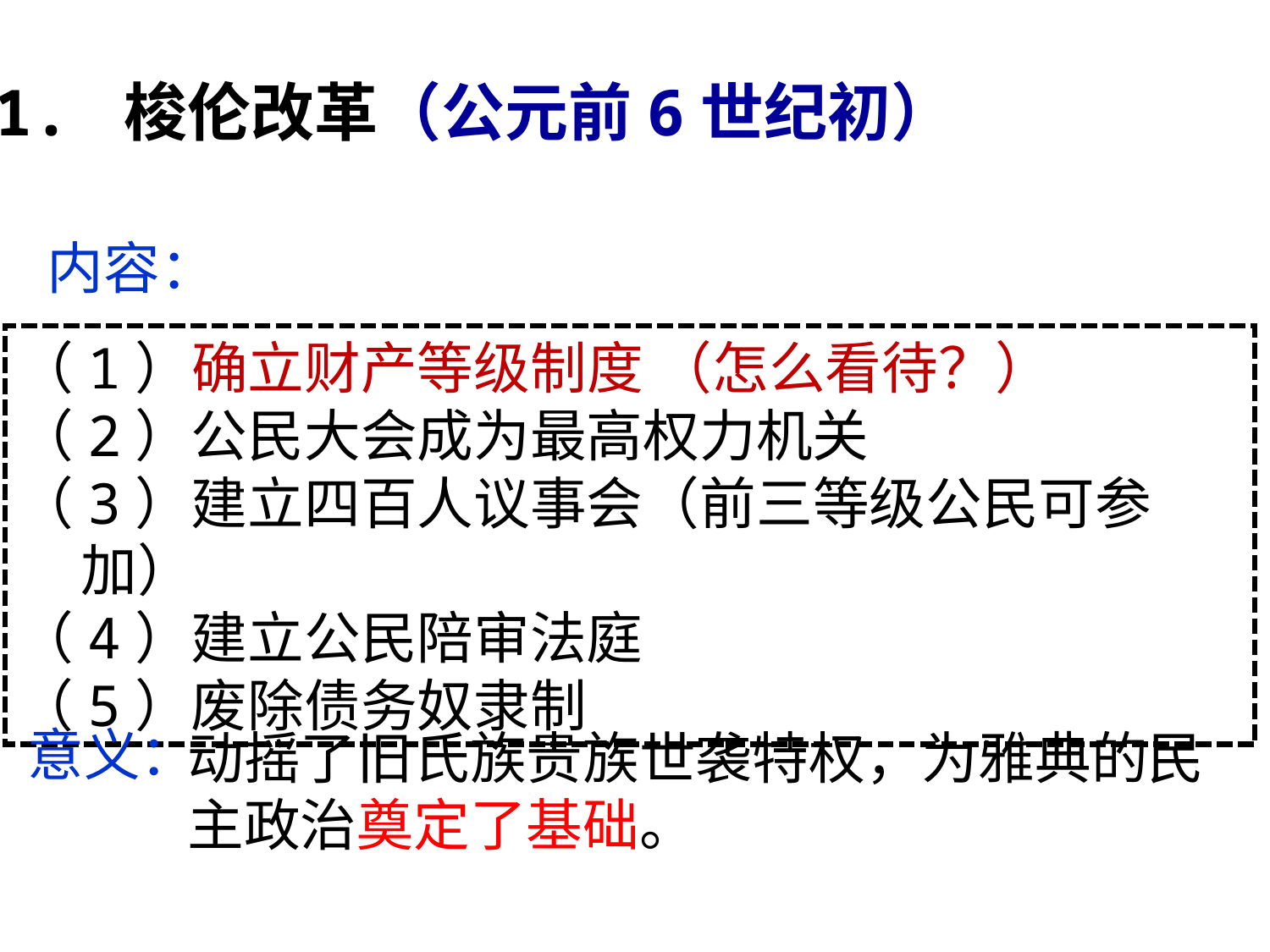

1. 梭伦改革（公元前6世纪初）
内容：
（1）确立财产等级制度 （怎么看待？）
（2）公民大会成为最高权力机关
（3）建立四百人议事会（前三等级公民可参加）
（4）建立公民陪审法庭
（5）废除债务奴隶制
动摇了旧氏族贵族世袭特权，为雅典的民主政治奠定了基础。
意义：